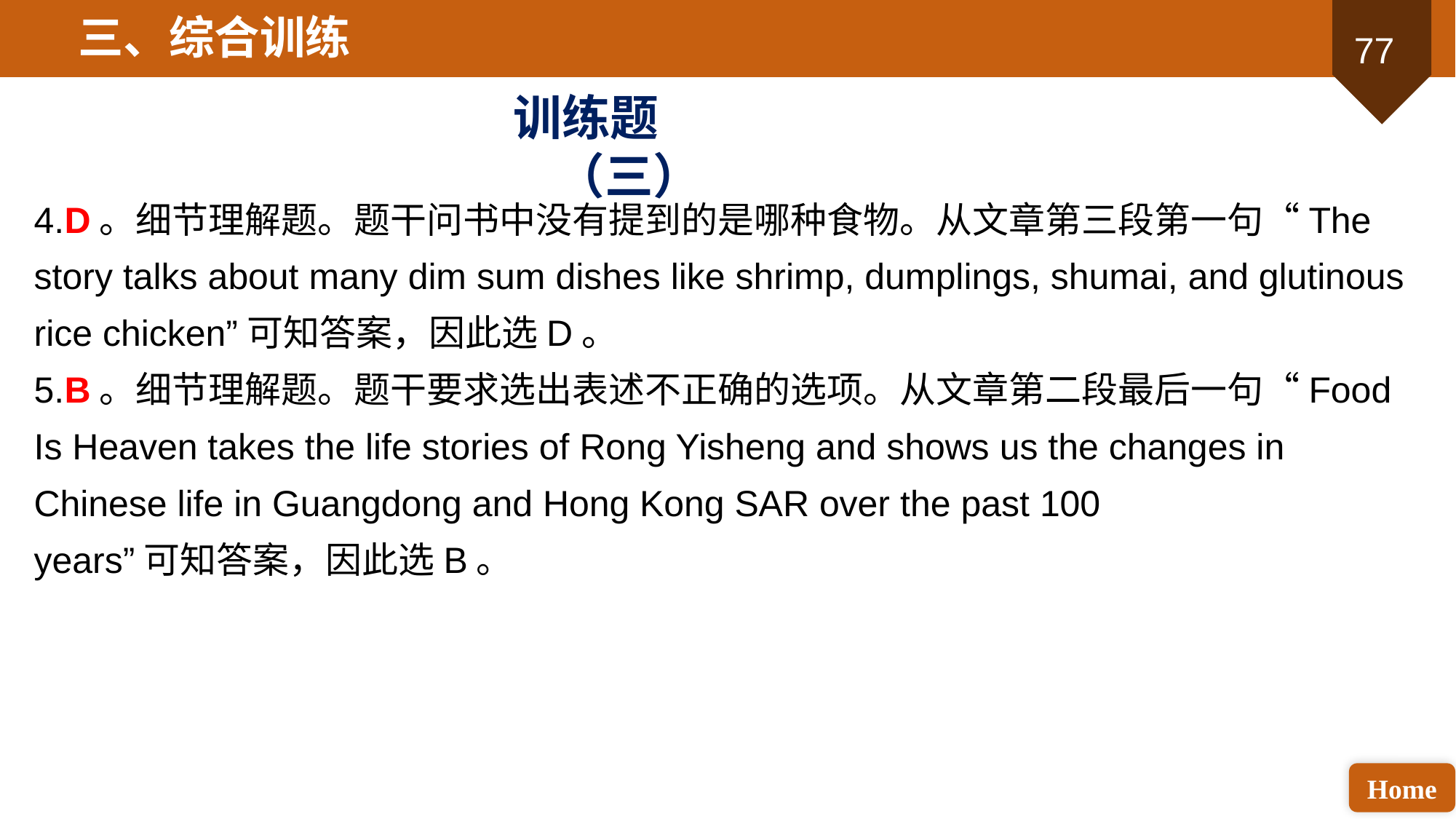

三、综合训练
训练题（三）
4.D。细节理解题。题干问书中没有提到的是哪种食物。从文章第三段第一句“The story talks about many dim sum dishes like shrimp, dumplings, shumai, and glutinous rice chicken”可知答案，因此选D。
5.B。细节理解题。题干要求选出表述不正确的选项。从文章第二段最后一句“Food Is Heaven takes the life stories of Rong Yisheng and shows us the changes in Chinese life in Guangdong and Hong Kong SAR over the past 100
years”可知答案，因此选B。